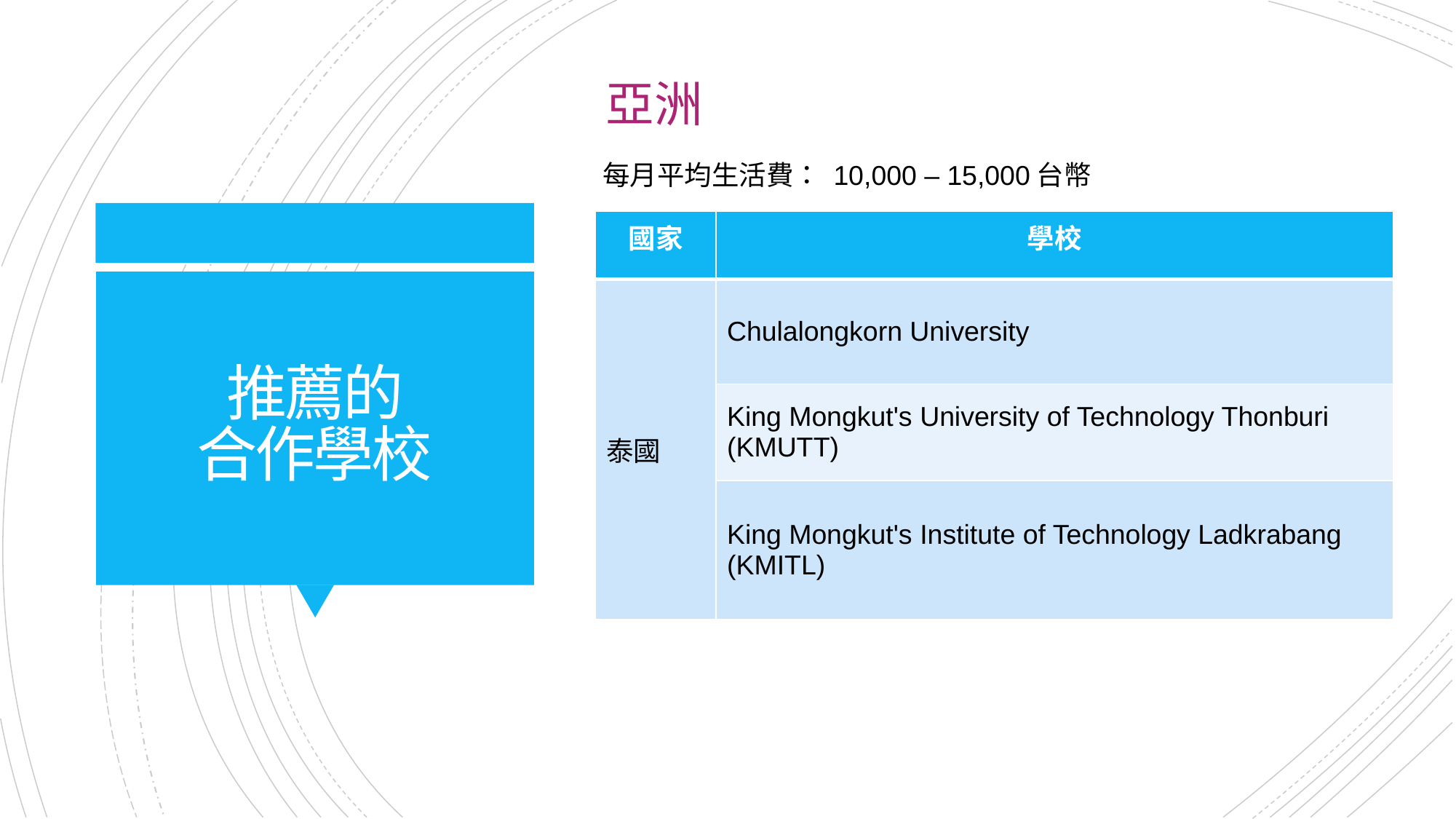

亞洲
每月平均生活費： 10,000 – 15,000台幣
| 國家 | 學校 |
| --- | --- |
| 泰國 | Chulalongkorn University |
|  | King Mongkut's University of Technology Thonburi (KMUTT) |
|  | King Mongkut's Institute of Technology Ladkrabang (KMITL) |
# 推薦的 合作學校